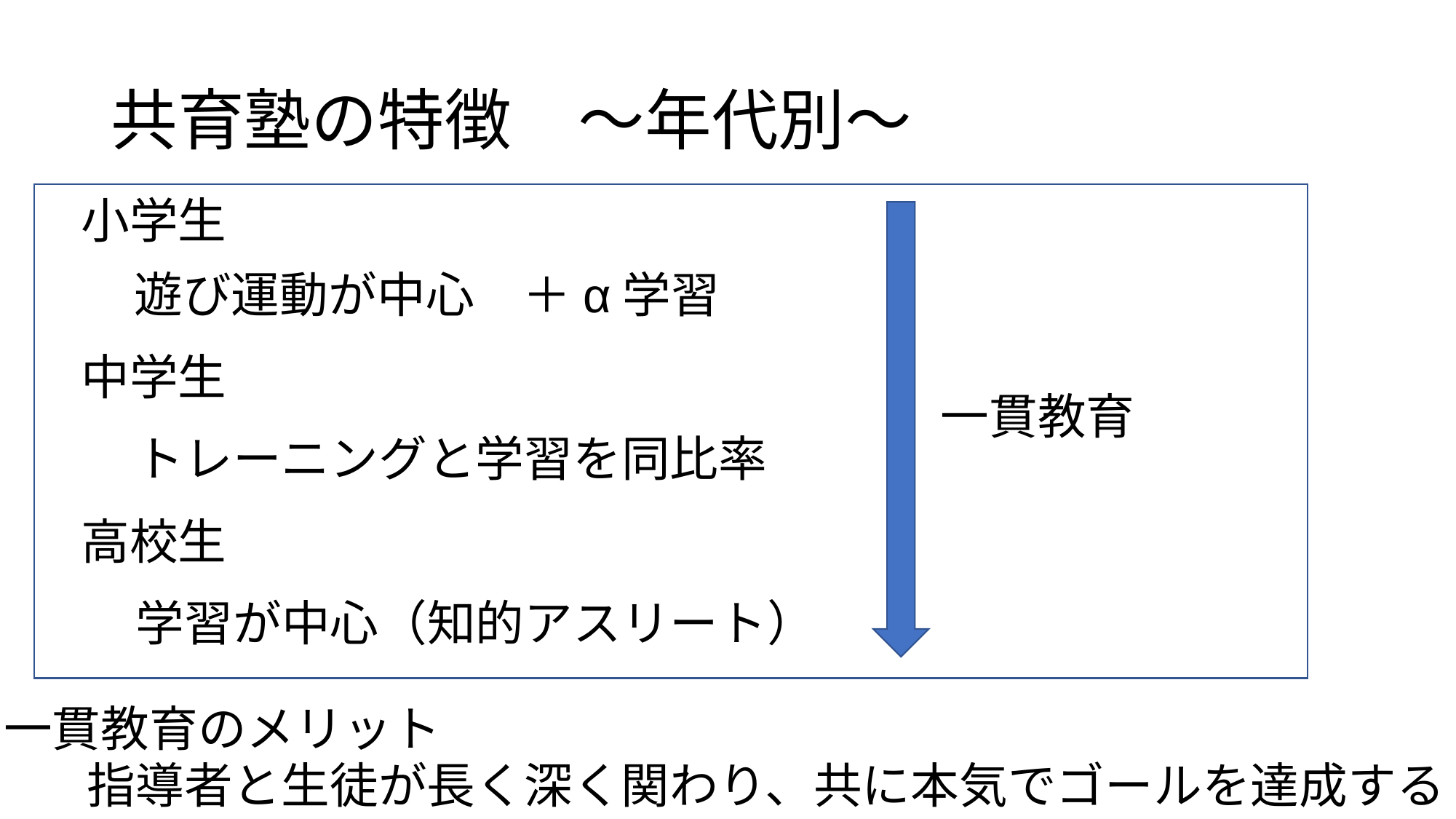

# 共育塾の特徴　〜年代別〜

小学生

遊び運動が中心　＋α学習
中学生
一貫教育
トレーニングと学習を同比率
高校生
学習が中心（知的アスリート）
一貫教育のメリット
指導者と生徒が長く深く関わり、共に本気でゴールを達成する